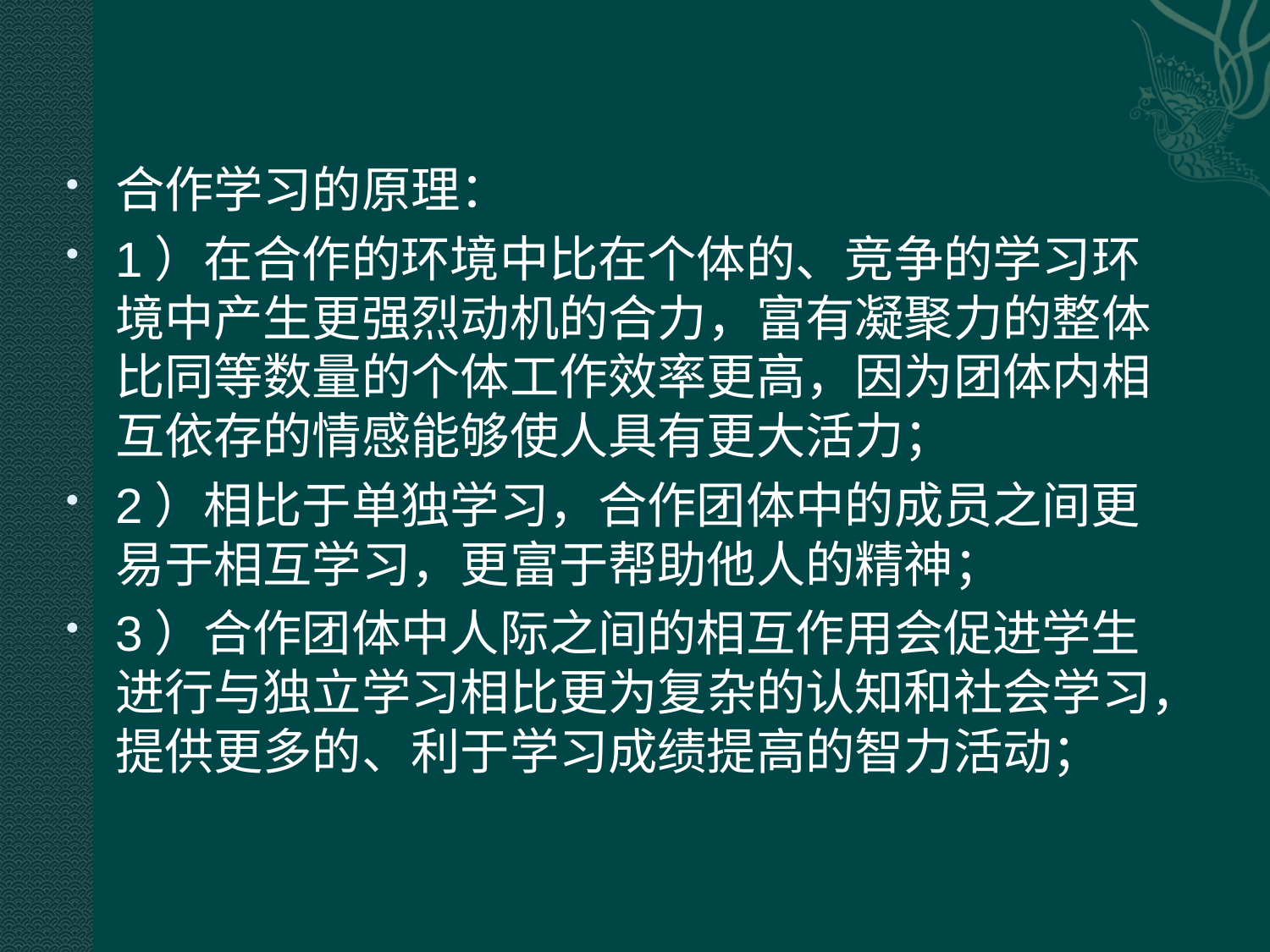

#
合作学习的原理：
1）在合作的环境中比在个体的、竞争的学习环境中产生更强烈动机的合力，富有凝聚力的整体比同等数量的个体工作效率更高，因为团体内相互依存的情感能够使人具有更大活力；
2）相比于单独学习，合作团体中的成员之间更易于相互学习，更富于帮助他人的精神；
3）合作团体中人际之间的相互作用会促进学生进行与独立学习相比更为复杂的认知和社会学习，提供更多的、利于学习成绩提高的智力活动；